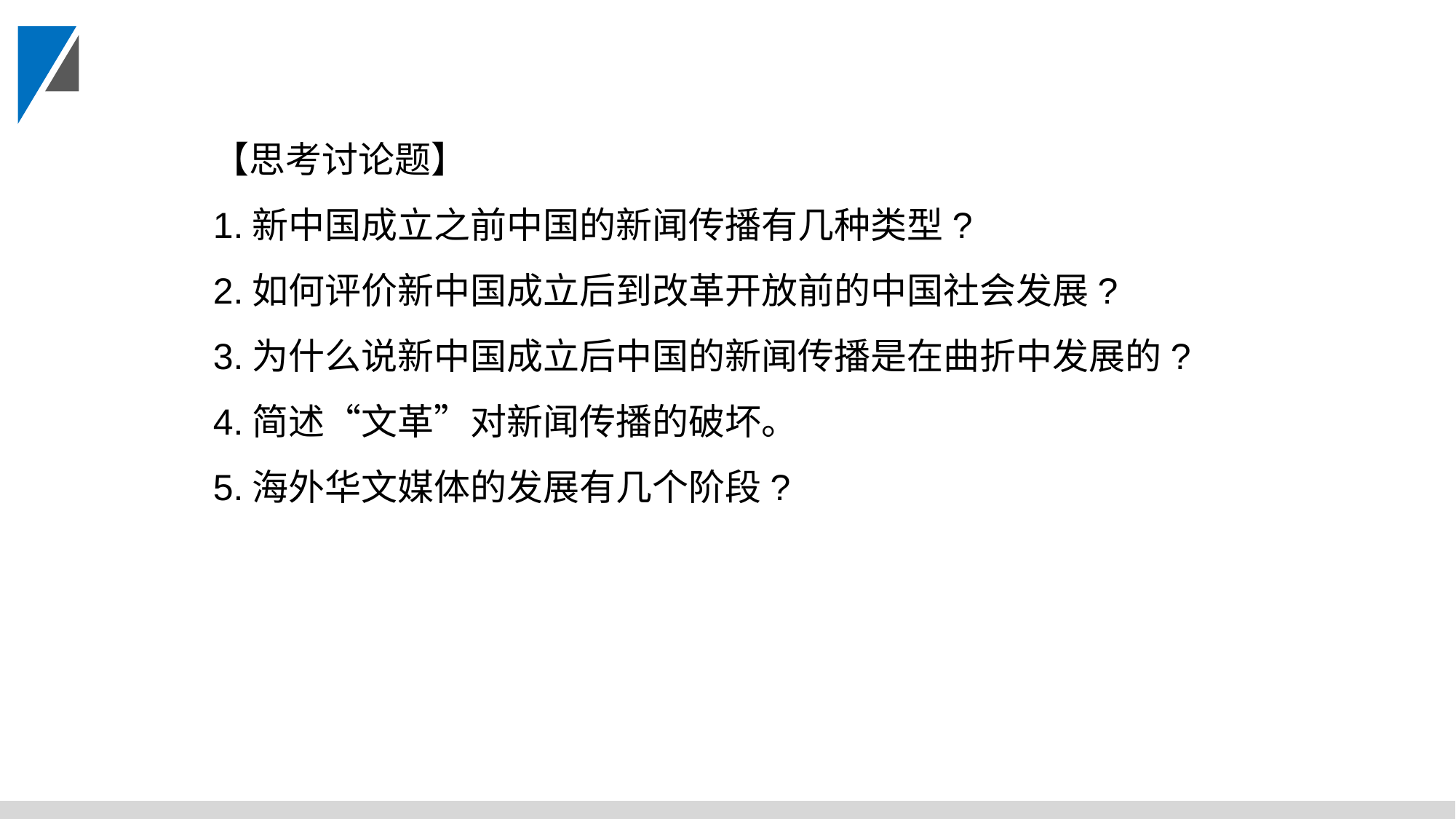

【思考讨论题】
1.新中国成立之前中国的新闻传播有几种类型?
2.如何评价新中国成立后到改革开放前的中国社会发展?
3.为什么说新中国成立后中国的新闻传播是在曲折中发展的?
4.简述“文革”对新闻传播的破坏。
5.海外华文媒体的发展有几个阶段?